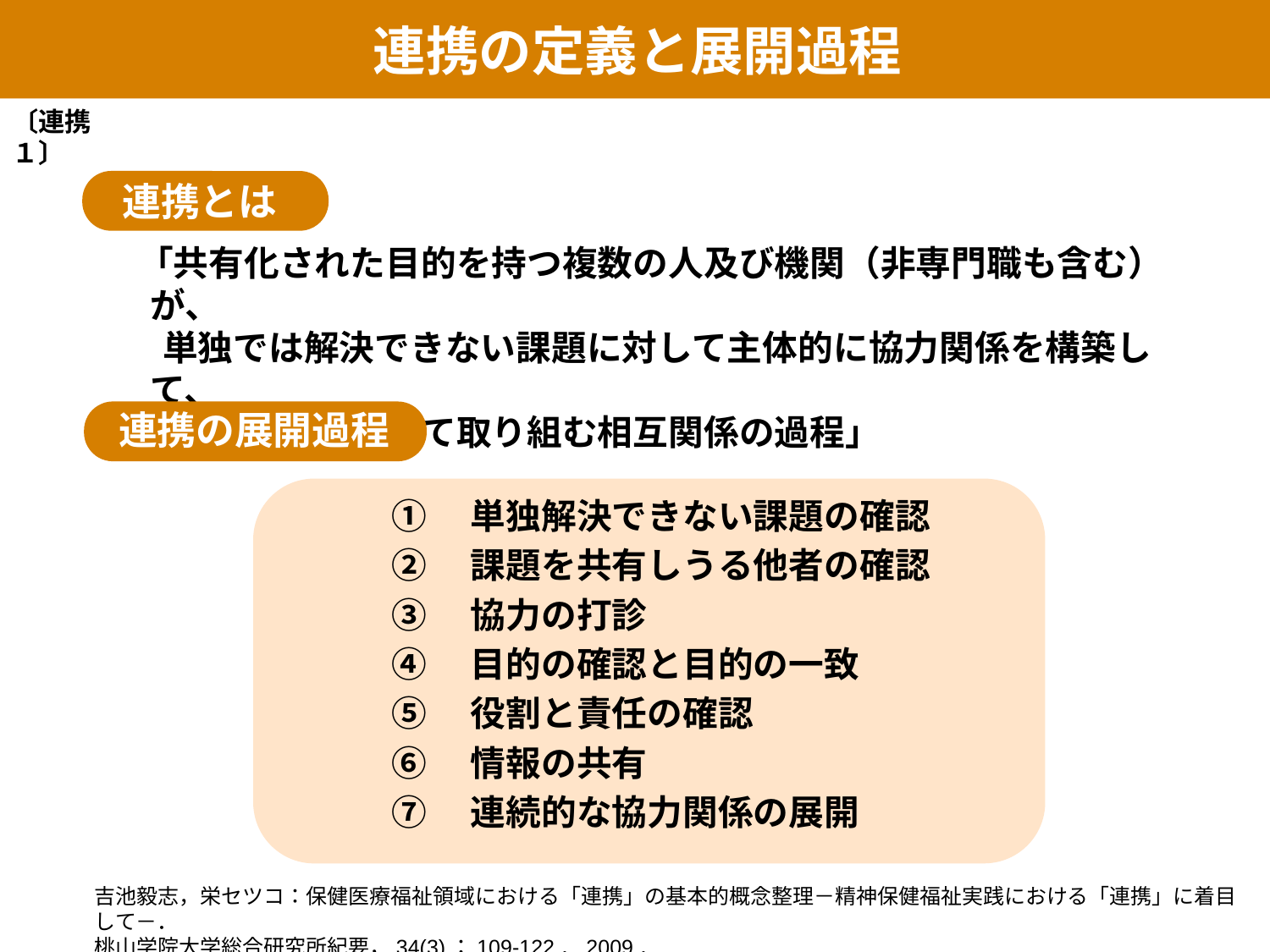

# 連携の定義と展開過程
〔連携１〕

連携とは
「共有化された目的を持つ複数の人及び機関（非専門職も含む）が、
  単独では解決できない課題に対して主体的に協力関係を構築して、
　目的達成に向けて取り組む相互関係の過程」
連携の展開過程

①　単独解決できない課題の確認
②　課題を共有しうる他者の確認
③　協力の打診
④　目的の確認と目的の一致
⑤　役割と責任の確認
⑥　情報の共有
⑦　連続的な協力関係の展開
吉池毅志，栄セツコ：保健医療福祉領域における「連携」の基本的概念整理－精神保健福祉実践における「連携」に着目して－．
桃山学院大学総合研究所紀要，34(3)：109-122．2009．